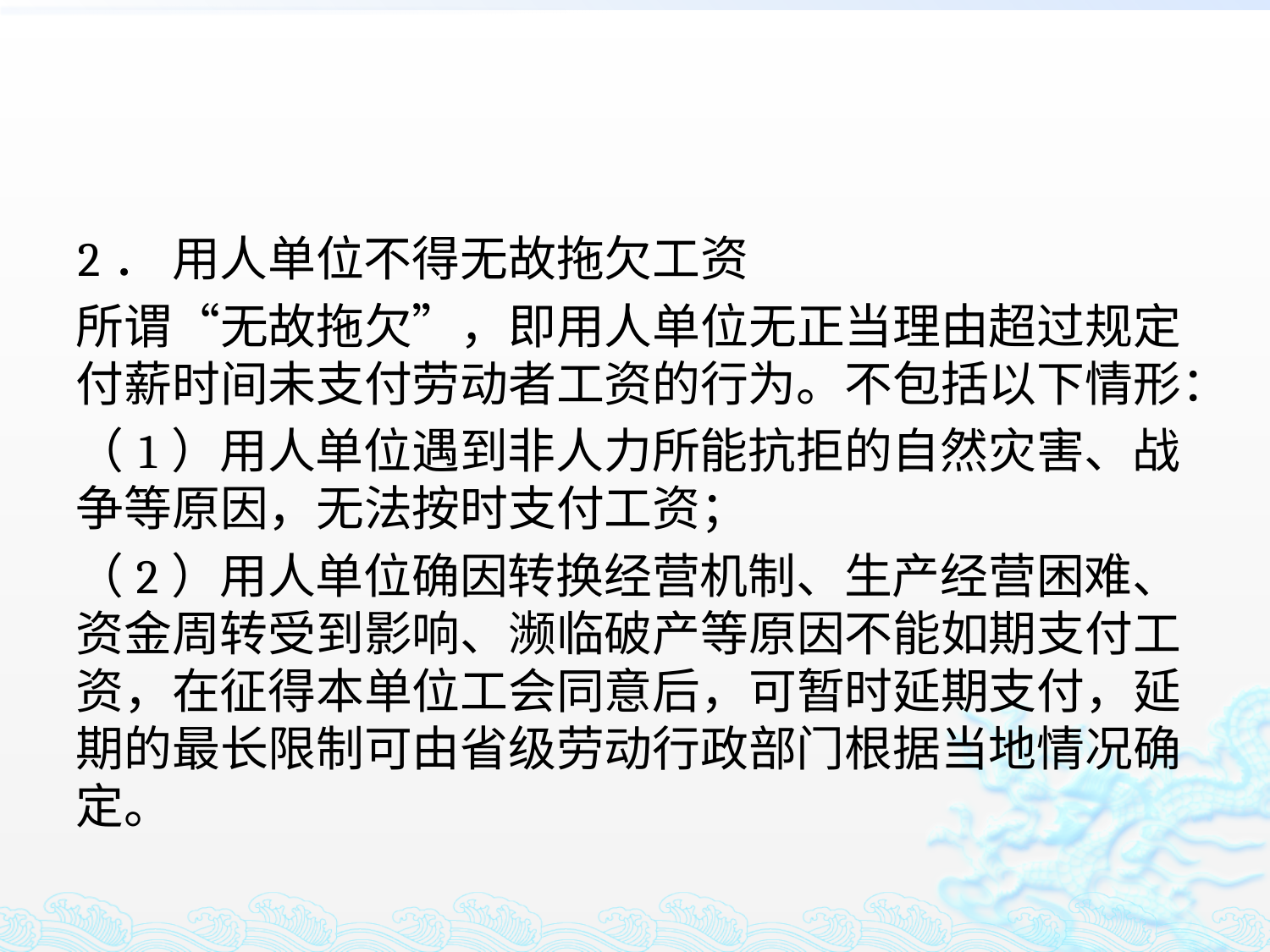

#
2． 用人单位不得无故拖欠工资
所谓“无故拖欠”，即用人单位无正当理由超过规定付薪时间未支付劳动者工资的行为。不包括以下情形：
（1）用人单位遇到非人力所能抗拒的自然灾害、战争等原因，无法按时支付工资；
（2）用人单位确因转换经营机制、生产经营困难、资金周转受到影响、濒临破产等原因不能如期支付工资，在征得本单位工会同意后，可暂时延期支付，延期的最长限制可由省级劳动行政部门根据当地情况确定。